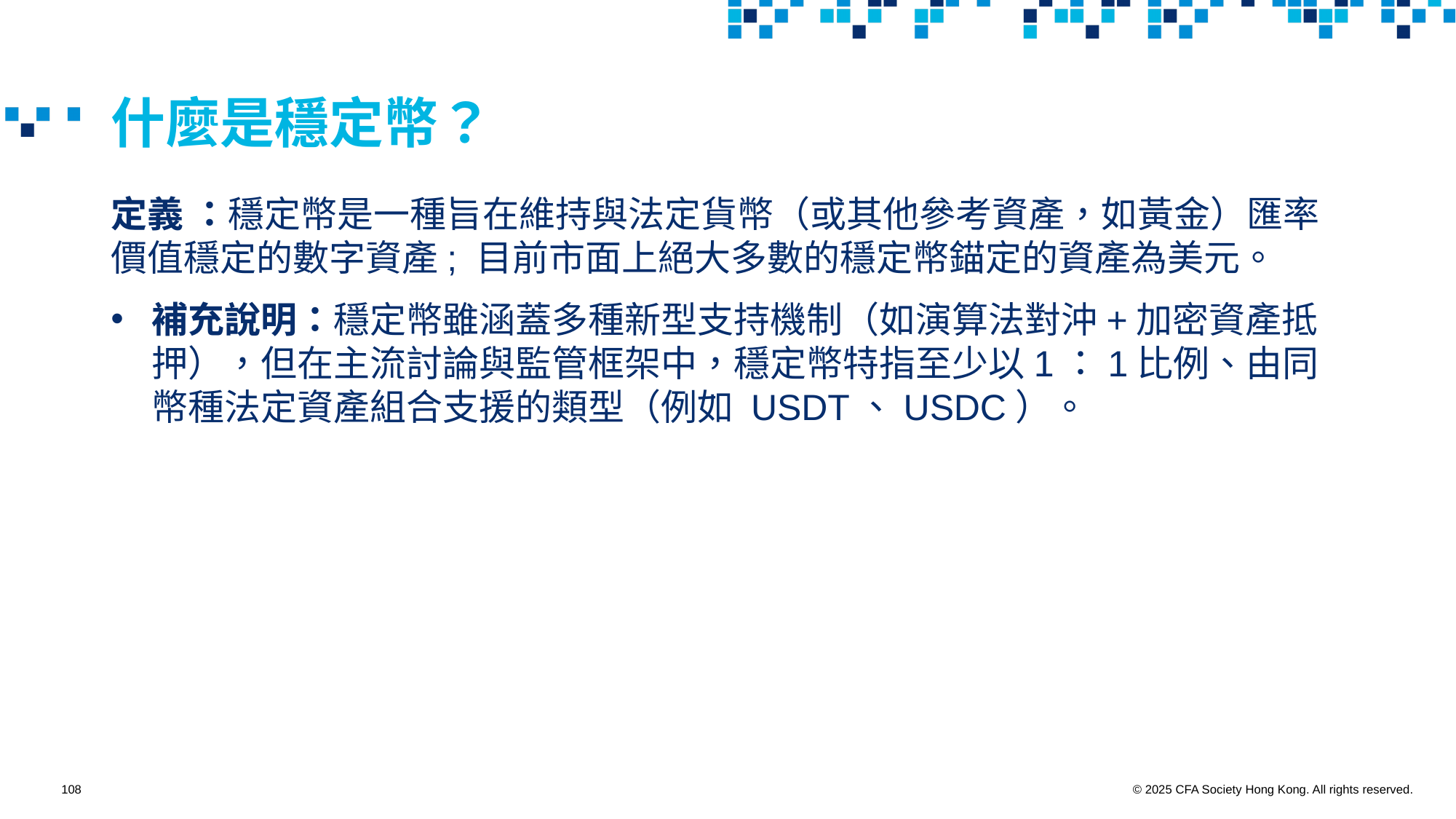

# 什麼是穩定幣？
定義 ：穩定幣是一種旨在維持與法定貨幣（或其他參考資產，如黃金）匯率價值穩定的數字資產; 目前市面上絕大多數的穩定幣錨定的資產為美元。
補充說明：穩定幣雖涵蓋多種新型支持機制（如演算法對沖+加密資產抵押），但在主流討論與監管框架中，穩定幣特指至少以1：1比例、由同幣種法定資產組合支援的類型（例如 USDT、USDC）。
108
© 2025 CFA Society Hong Kong. All rights reserved.